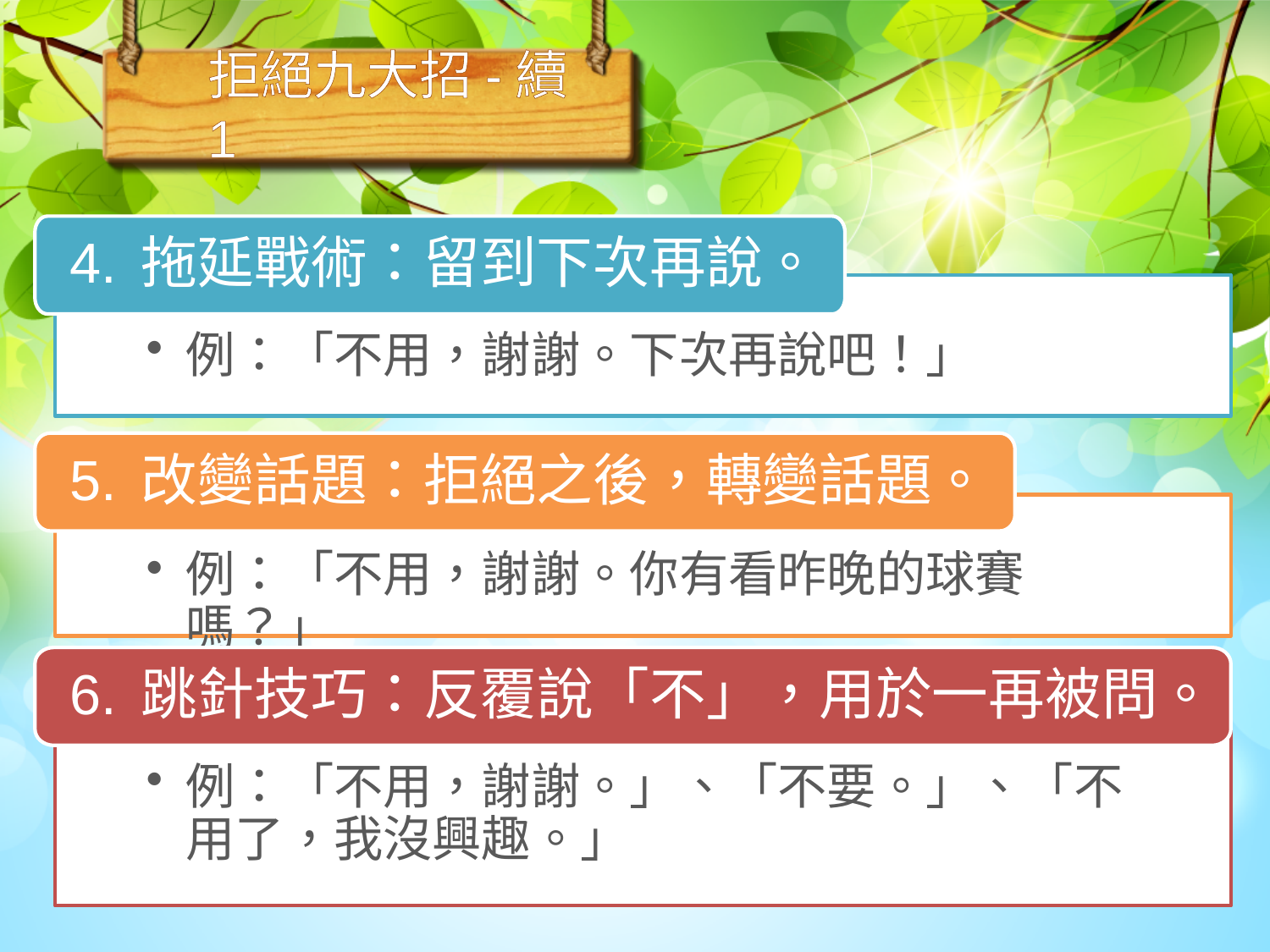

# 拒絕九大招-續1
拖延戰術：留到下次再說。
例：「不用，謝謝。下次再說吧！」
改變話題：拒絕之後，轉變話題。
例：「不用，謝謝。你有看昨晚的球賽嗎？」
跳針技巧：反覆說「不」，用於一再被問。
例：「不用，謝謝。」、「不要。」、「不用了，我沒興趣。」